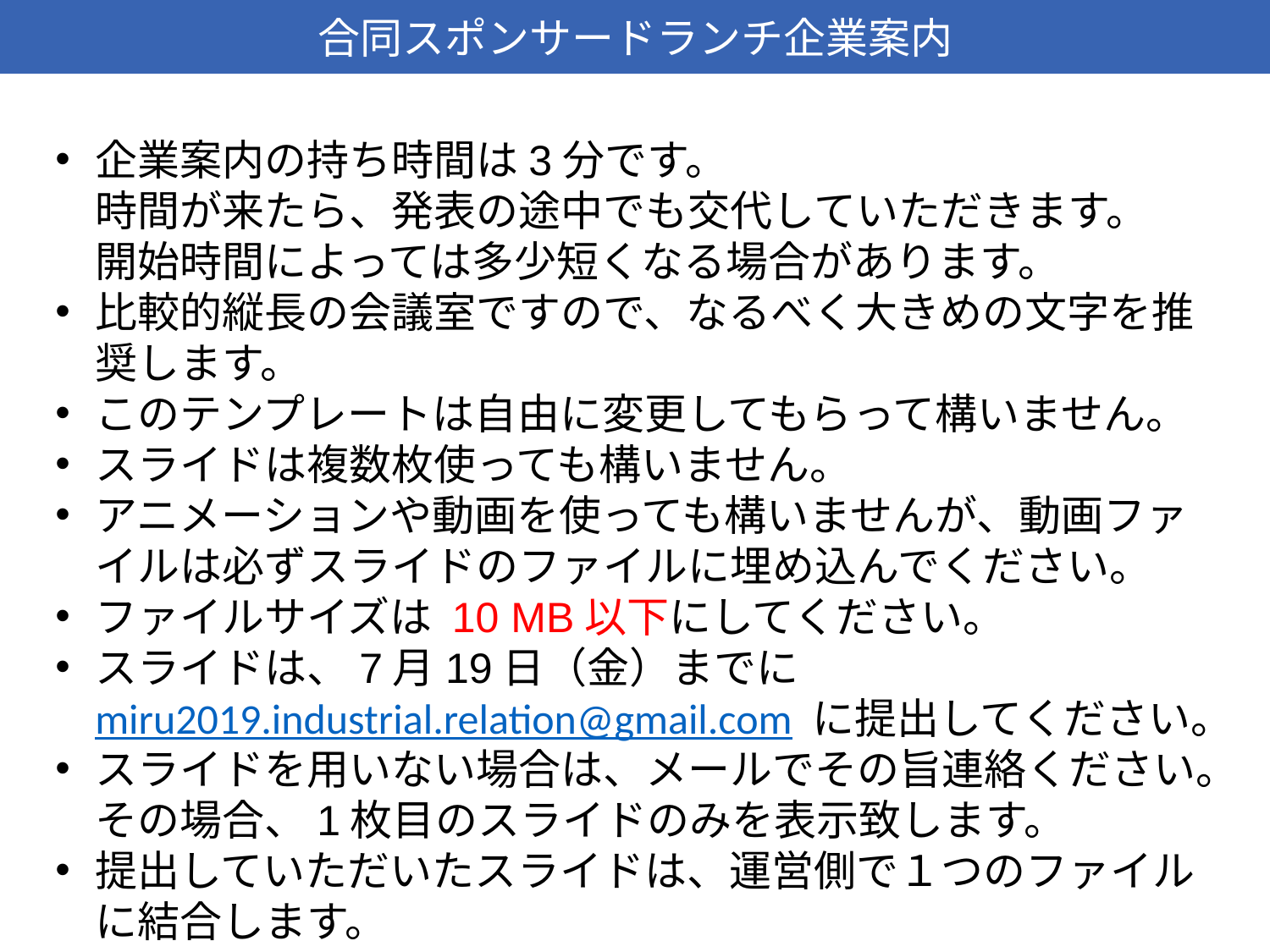

合同スポンサードランチ企業案内
企業案内の持ち時間は3分です。
時間が来たら、発表の途中でも交代していただきます。
開始時間によっては多少短くなる場合があります。
比較的縦長の会議室ですので、なるべく大きめの文字を推奨します。
このテンプレートは自由に変更してもらって構いません。
スライドは複数枚使っても構いません。
アニメーションや動画を使っても構いませんが、動画ファイルは必ずスライドのファイルに埋め込んでください。
ファイルサイズは 10 MB以下にしてください。
スライドは、7月19日（金）までに miru2019.industrial.relation@gmail.com に提出してください。
スライドを用いない場合は、メールでその旨連絡ください。その場合、1枚目のスライドのみを表示致します。
提出していただいたスライドは、運営側で１つのファイルに結合します。